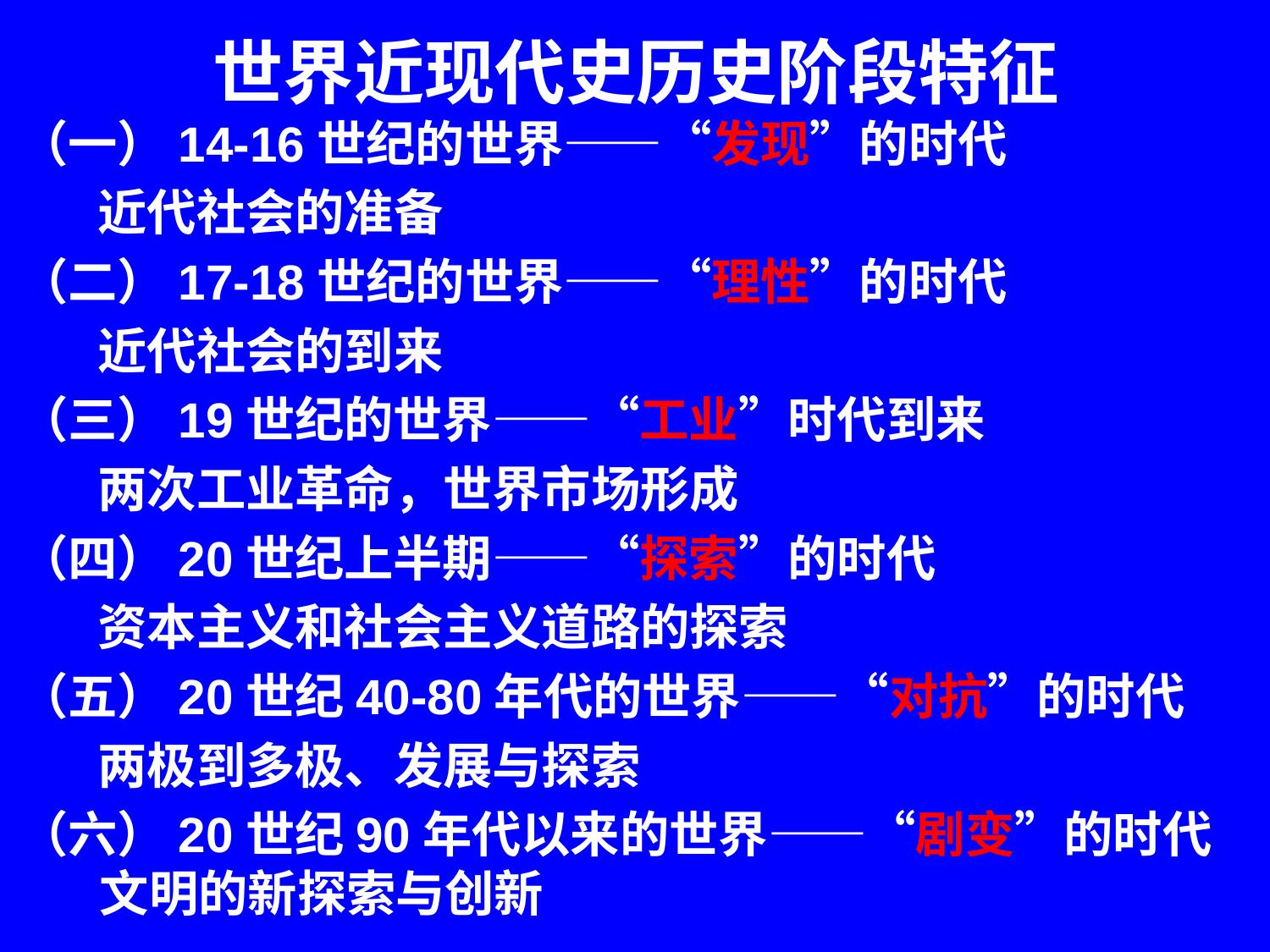

# 世界近现代史历史阶段特征
（一）14-16世纪的世界——“发现”的时代
      近代社会的准备
（二）17-18世纪的世界——“理性”的时代
      近代社会的到来
（三）19世纪的世界——“工业”时代到来
      两次工业革命，世界市场形成
（四）20世纪上半期——“探索”的时代
      资本主义和社会主义道路的探索
（五）20世纪40-80年代的世界——“对抗”的时代
      两极到多极、发展与探索
（六）20世纪90年代以来的世界——“剧变”的时代        文明的新探索与创新